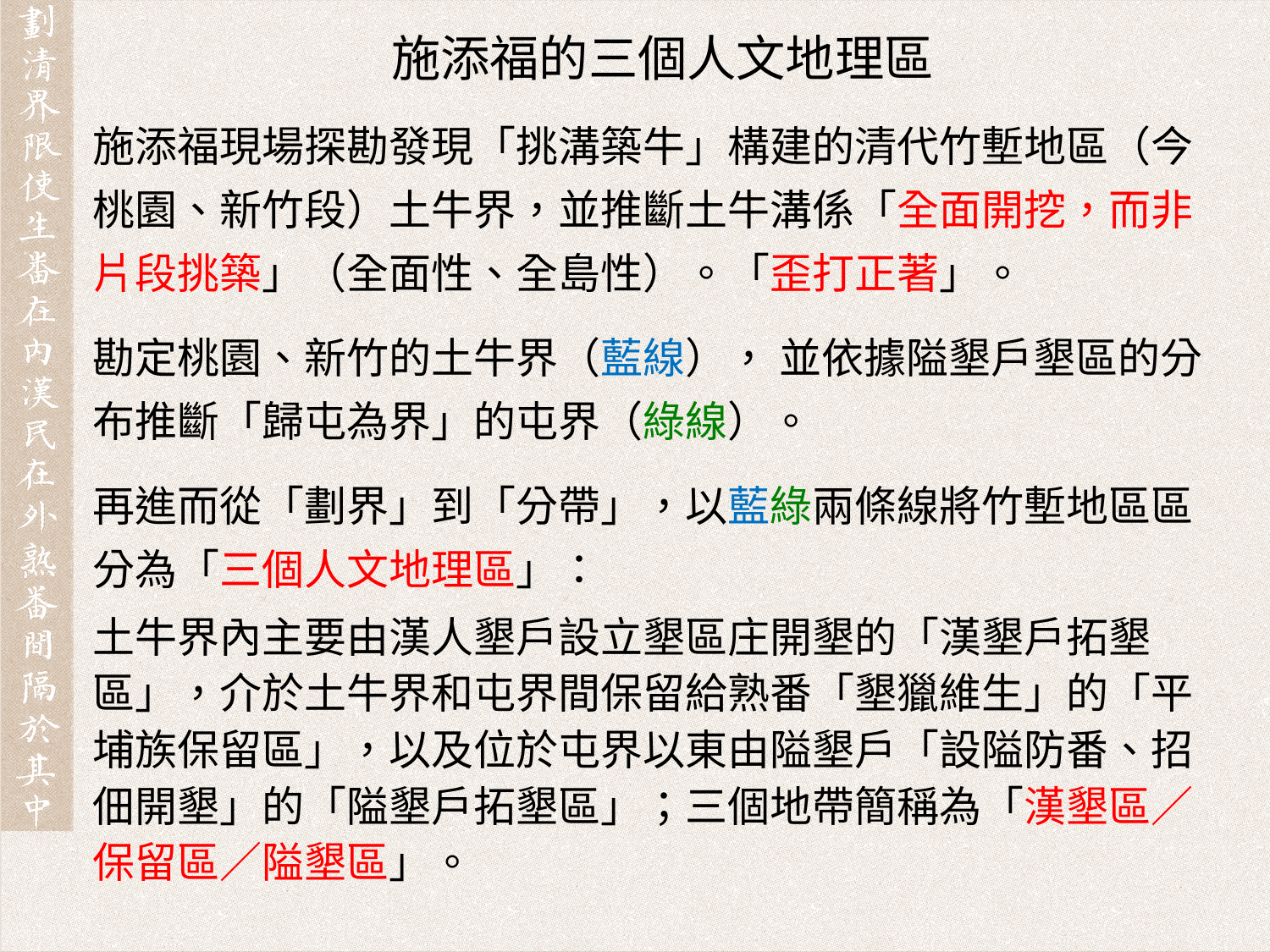

施添福的三個人文地理區
施添福現場探勘發現「挑溝築牛」構建的清代竹塹地區（今桃園、新竹段）土牛界，並推斷土牛溝係「全面開挖，而非片段挑築」（全面性、全島性）。「歪打正著」。
勘定桃園、新竹的土牛界（藍線）， 並依據隘墾戶墾區的分布推斷「歸屯為界」的屯界（綠線）。
再進而從「劃界」到「分帶」，以藍綠兩條線將竹塹地區區分為「三個人文地理區」：
土牛界內主要由漢人墾戶設立墾區庄開墾的「漢墾戶拓墾區」，介於土牛界和屯界間保留給熟番「墾獵維生」的「平埔族保留區」，以及位於屯界以東由隘墾戶「設隘防番、招佃開墾」的「隘墾戶拓墾區」；三個地帶簡稱為「漢墾區／保留區／隘墾區」。